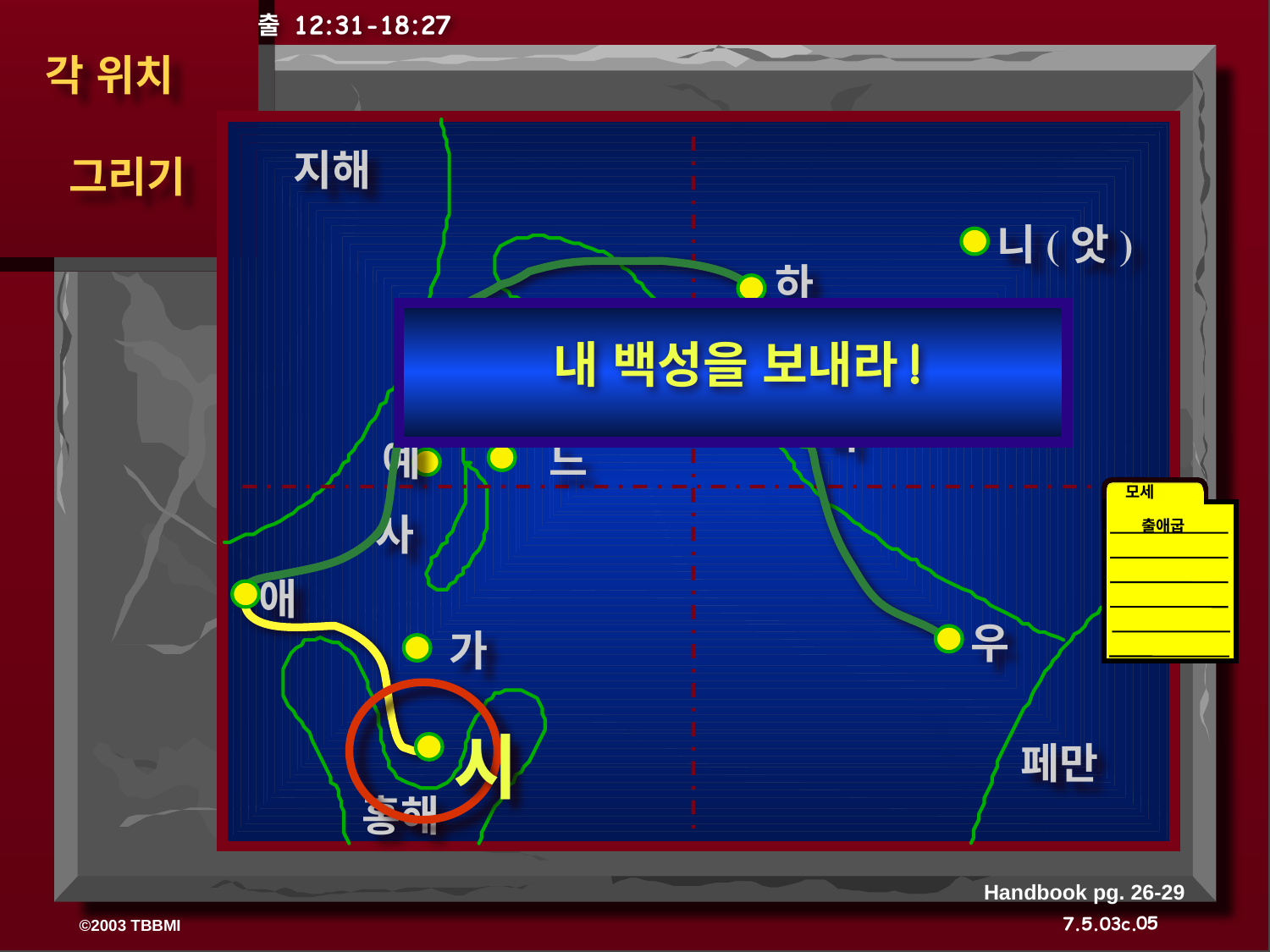

출 12:31-18:27

 각 위치
   그리기

지해

니(앗)

하

내 백성을 보내라!
갈
가

유

바

예
느

모세

사

출애굽

애

40

우

가

시
페만

홍해
Handbook pg. 26-29
05